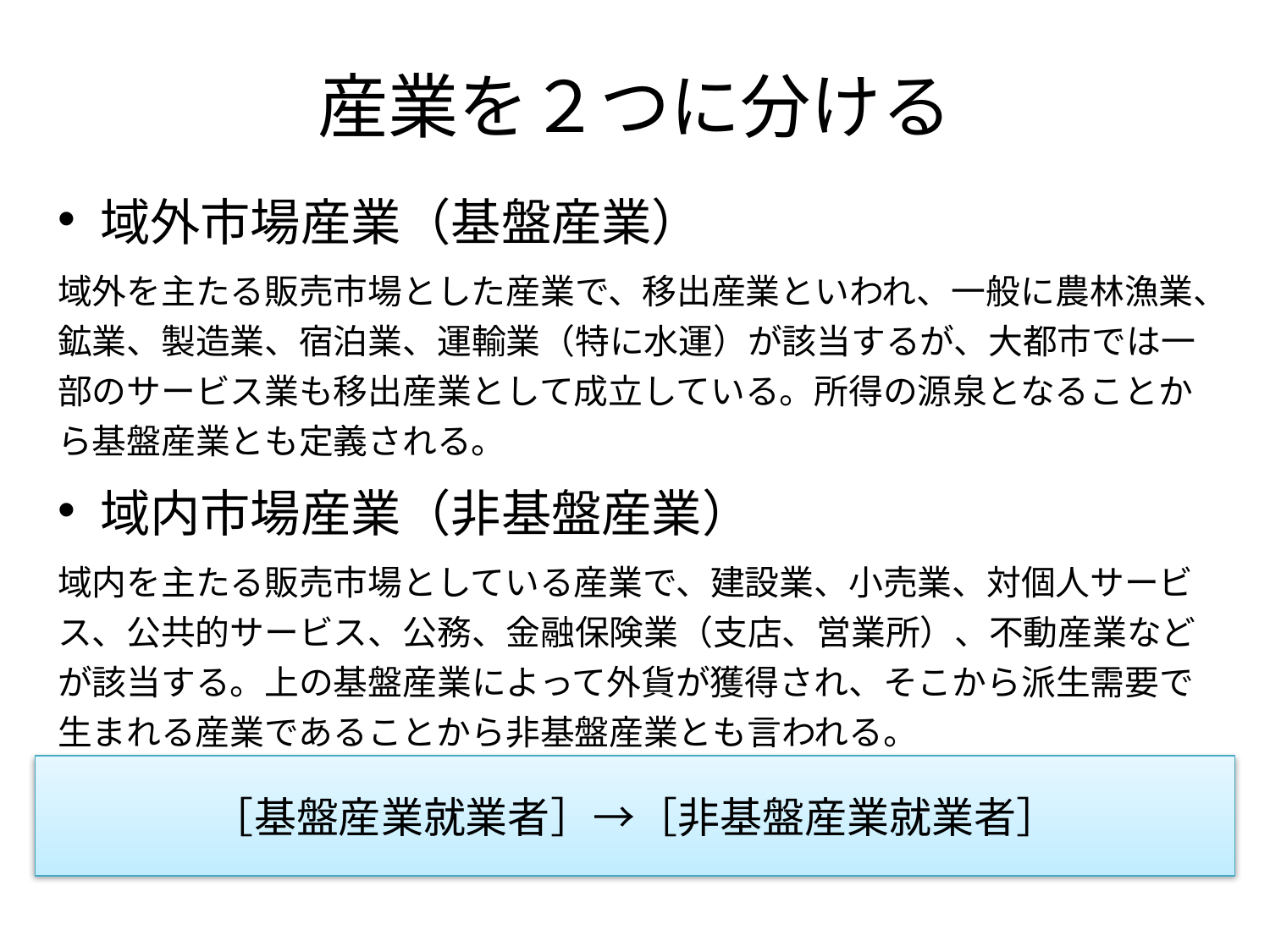

# 産業を２つに分ける
域外市場産業（基盤産業）
域外を主たる販売市場とした産業で、移出産業といわれ、一般に農林漁業、鉱業、製造業、宿泊業、運輸業（特に水運）が該当するが、大都市では一部のサービス業も移出産業として成立している。所得の源泉となることから基盤産業とも定義される。
域内市場産業（非基盤産業）
域内を主たる販売市場としている産業で、建設業、小売業、対個人サービス、公共的サービス、公務、金融保険業（支店、営業所）、不動産業などが該当する。上の基盤産業によって外貨が獲得され、そこから派生需要で生まれる産業であることから非基盤産業とも言われる。
［基盤産業就業者］→［非基盤産業就業者］